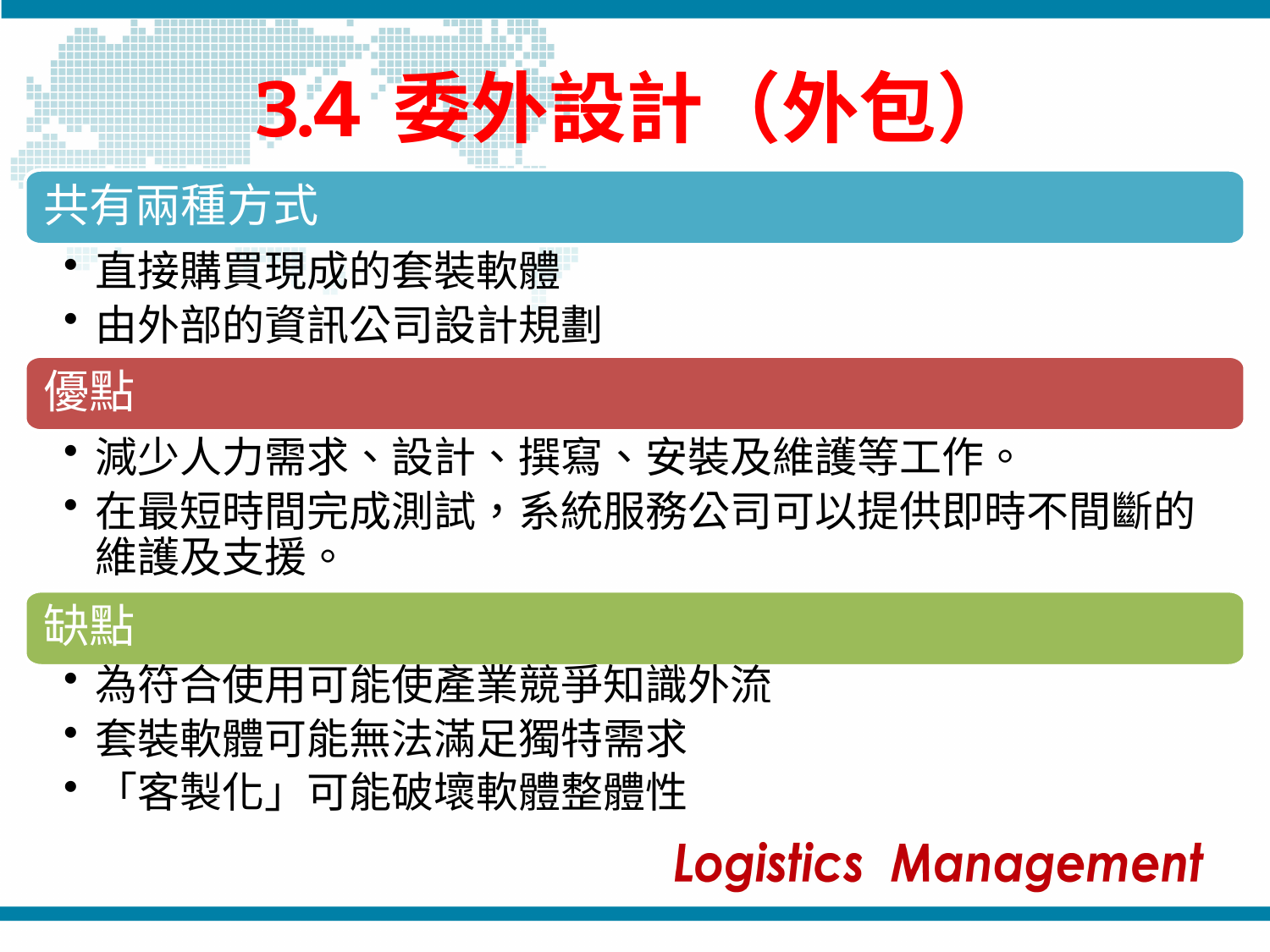

# 3.4 委外設計（外包）
共有兩種方式
直接購買現成的套裝軟體
由外部的資訊公司設計規劃
優點
減少人力需求、設計、撰寫、安裝及維護等工作。
在最短時間完成測試，系統服務公司可以提供即時不間斷的維護及支援。
缺點
為符合使用可能使產業競爭知識外流
套裝軟體可能無法滿足獨特需求
「客製化」可能破壞軟體整體性